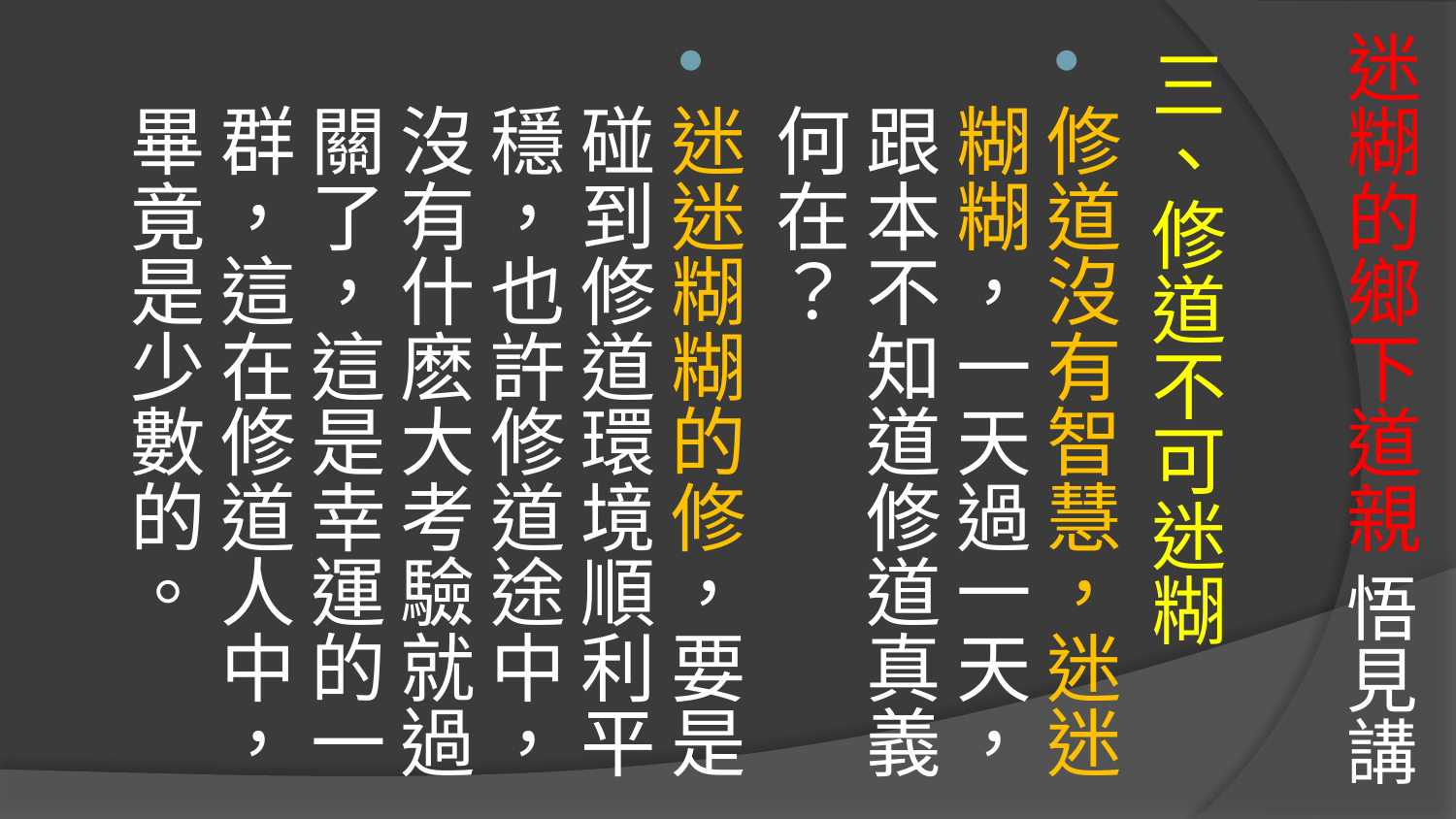

# 迷糊的鄉下道親 悟見講
三、修道不可迷糊
修道沒有智慧，迷迷糊糊，一天過一天，跟本不知道修道真義何在？
迷迷糊糊的修，要是碰到修道環境順利平穩，也許修道途中，沒有什麽大考驗就過關了，這是幸運的一群，這在修道人中，畢竟是少數的。